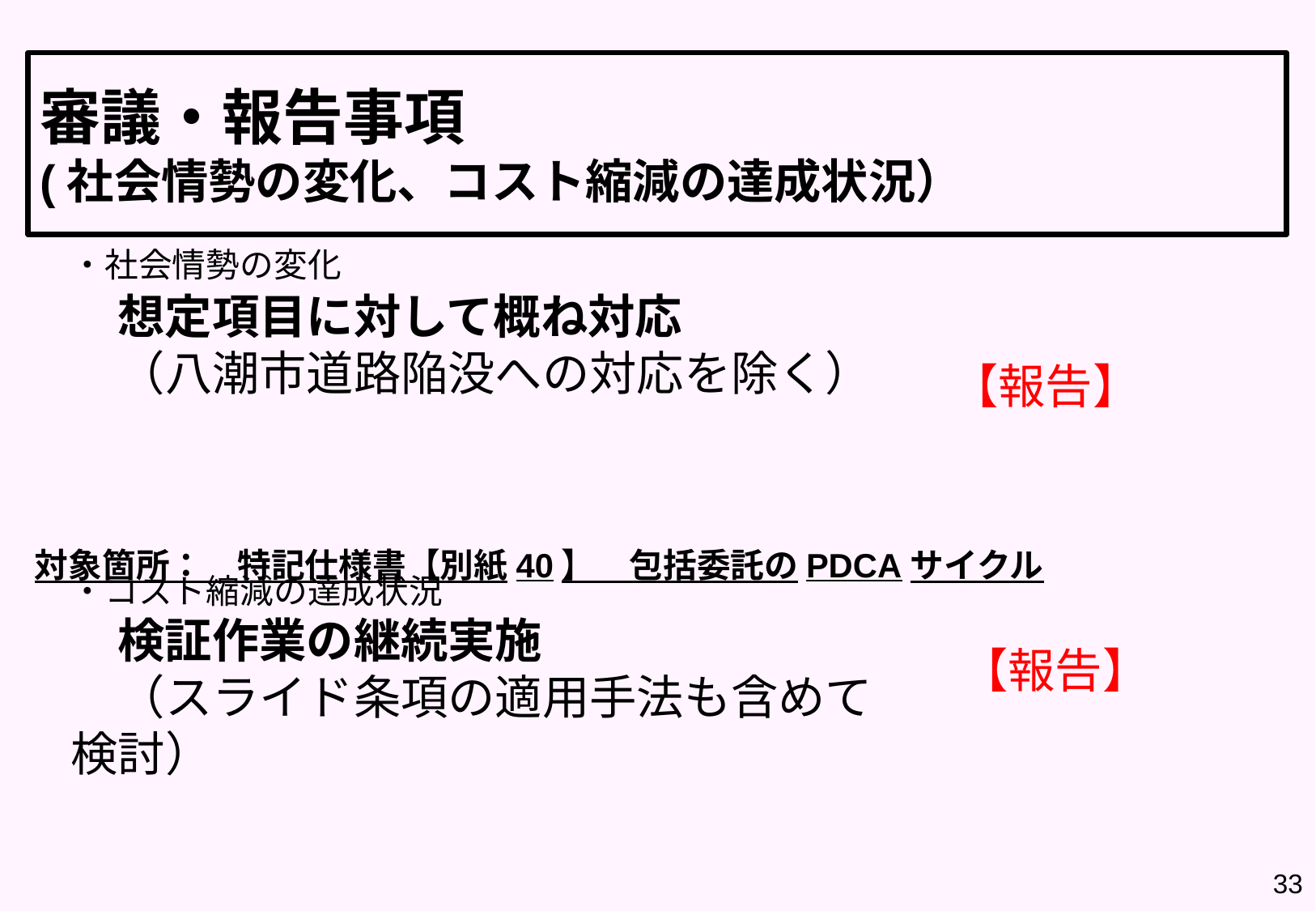

審議・報告事項
(社会情勢の変化、コスト縮減の達成状況）
・社会情勢の変化　　　
　想定項目に対して概ね対応
　（八潮市道路陥没への対応を除く）

・コスト縮減の達成状況　　　　　　　　　　
　検証作業の継続実施
　（スライド条項の適用手法も含めて検討）
【報告】
対象箇所：　特記仕様書【別紙40】　包括委託のPDCAサイクル
【報告】
33